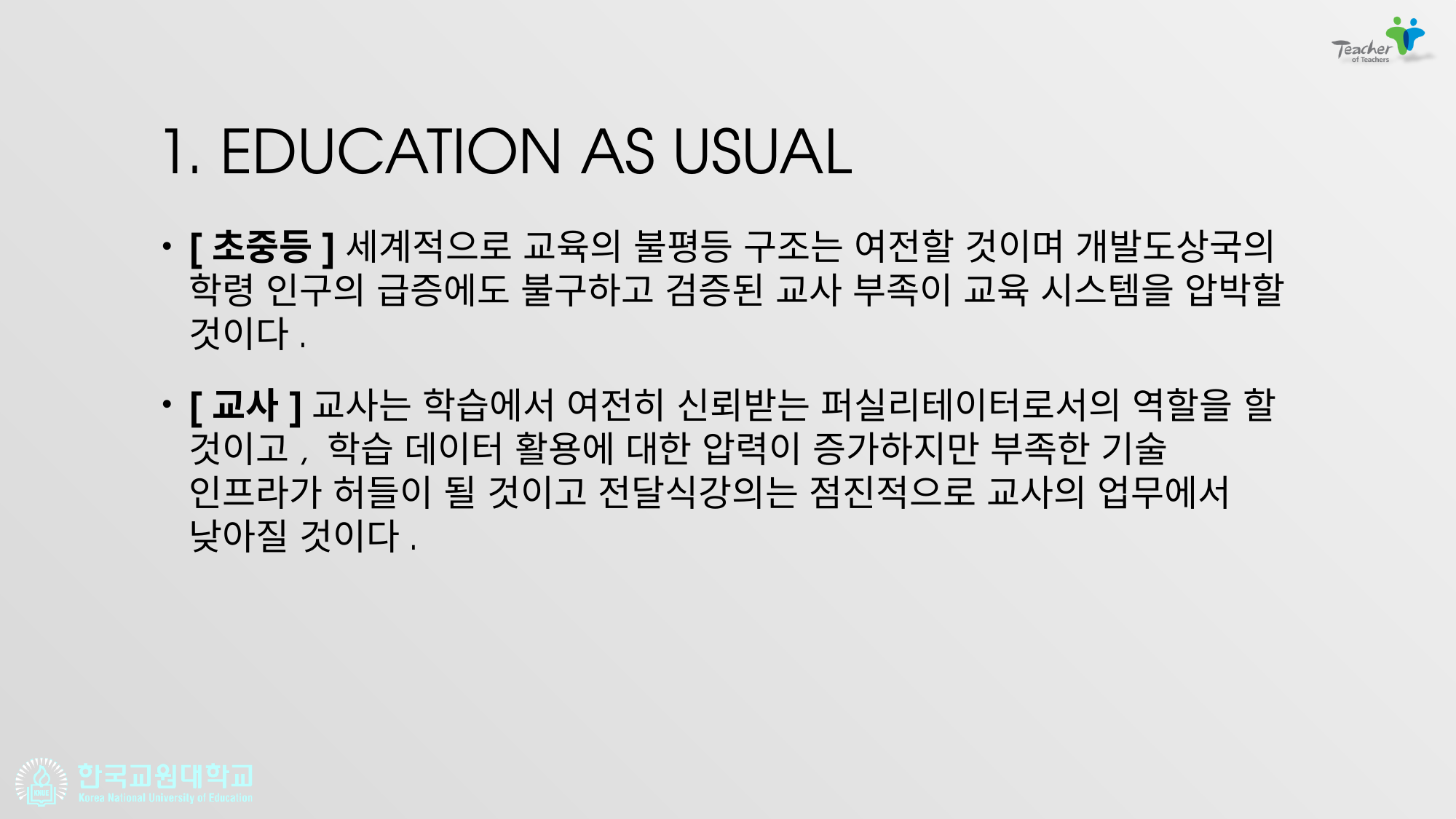

# 1. Education as Usual
[초중등]세계적으로 교육의 불평등 구조는 여전할 것이며 개발도상국의 학령 인구의 급증에도 불구하고 검증된 교사 부족이 교육 시스템을 압박할 것이다.
[교사]교사는 학습에서 여전히 신뢰받는 퍼실리테이터로서의 역할을 할 것이고, 학습 데이터 활용에 대한 압력이 증가하지만 부족한 기술 인프라가 허들이 될 것이고 전달식강의는 점진적으로 교사의 업무에서 낮아질 것이다.